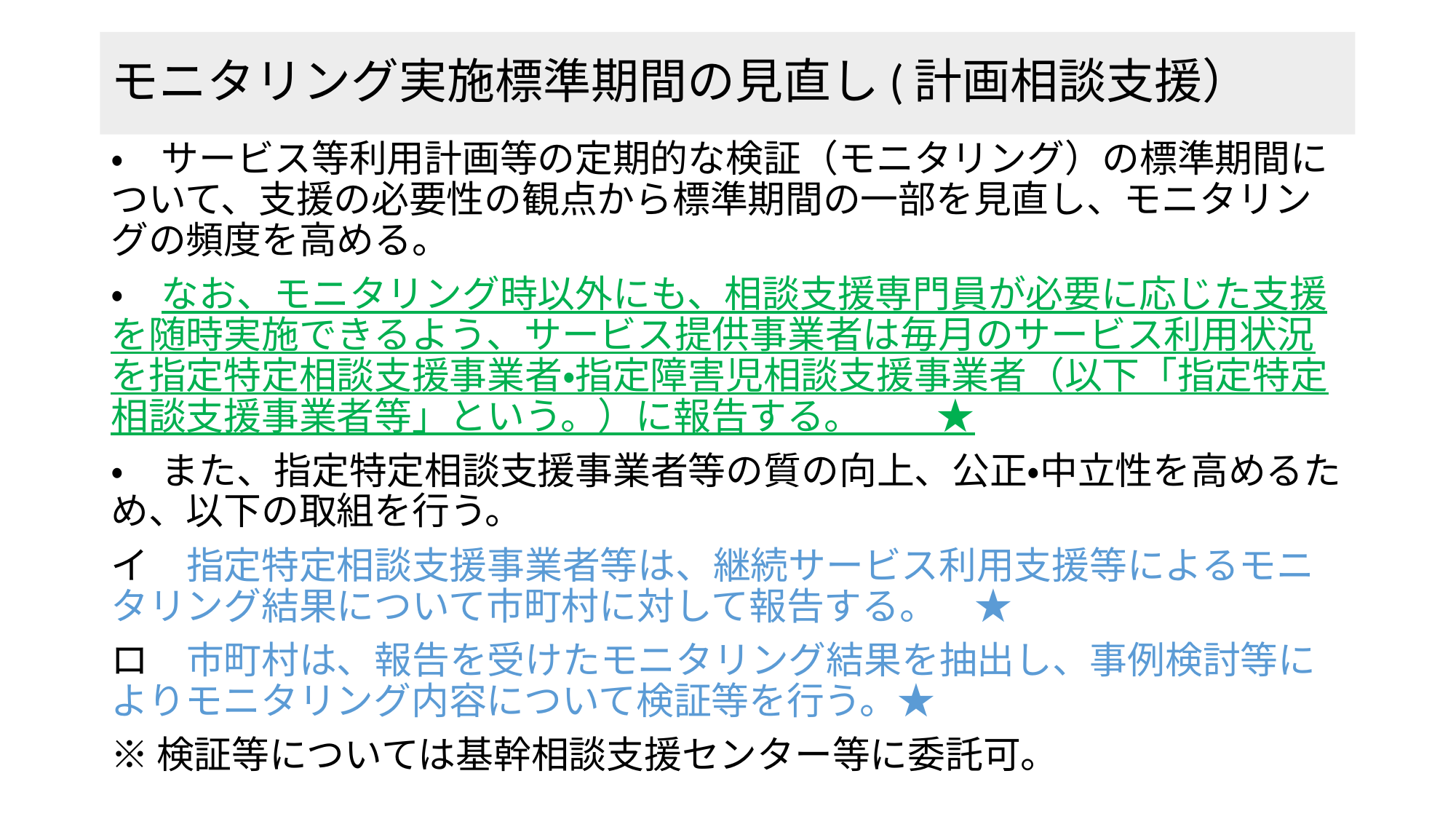

# モニタリング実施標準期間の見直し(計画相談支援）
・　サービス等利用計画等の定期的な検証（モニタリング）の標準期間について、支援の必要性の観点から標準期間の一部を見直し、モニタリングの頻度を高める。
・　なお、モニタリング時以外にも、相談支援専門員が必要に応じた支援を随時実施できるよう、サービス提供事業者は毎月のサービス利用状況を指定特定相談支援事業者・指定障害児相談支援事業者（以下「指定特定相談支援事業者等」という。）に報告する。　　★
・　また、指定特定相談支援事業者等の質の向上、公正・中立性を高めるため、以下の取組を行う。
イ　指定特定相談支援事業者等は、継続サービス利用支援等によるモニタリング結果について市町村に対して報告する。　★
ロ　市町村は、報告を受けたモニタリング結果を抽出し、事例検討等によりモニタリング内容について検証等を行う。★
※検証等については基幹相談支援センター等に委託可。